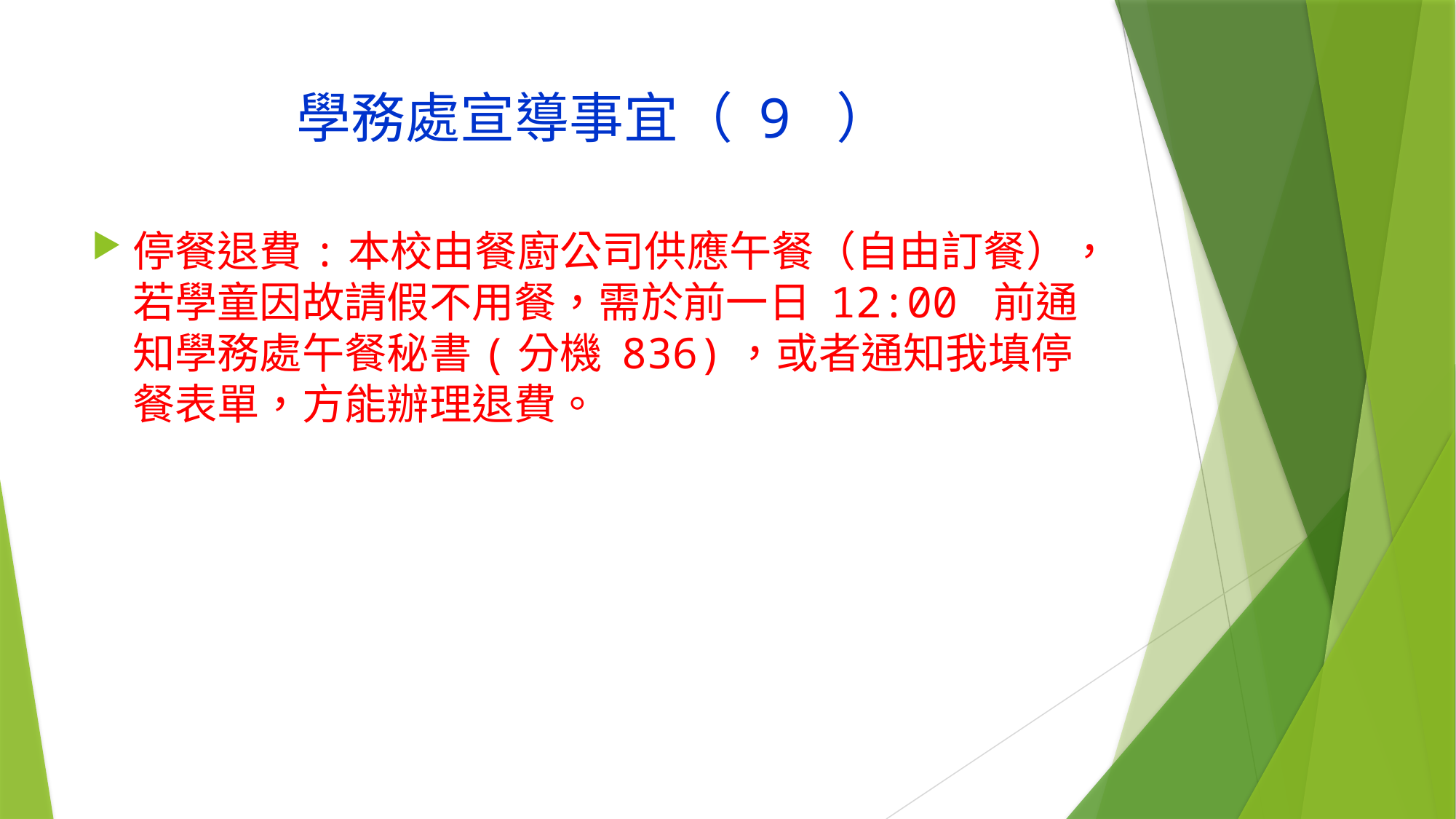

# 學務處宣導事宜（ 9 ）
停餐退費:本校由餐廚公司供應午餐（自由訂餐），若學童因故請假不用餐，需於前一日 12:00 前通知學務處午餐秘書(分機 836)，或者通知我填停餐表單，方能辦理退費。